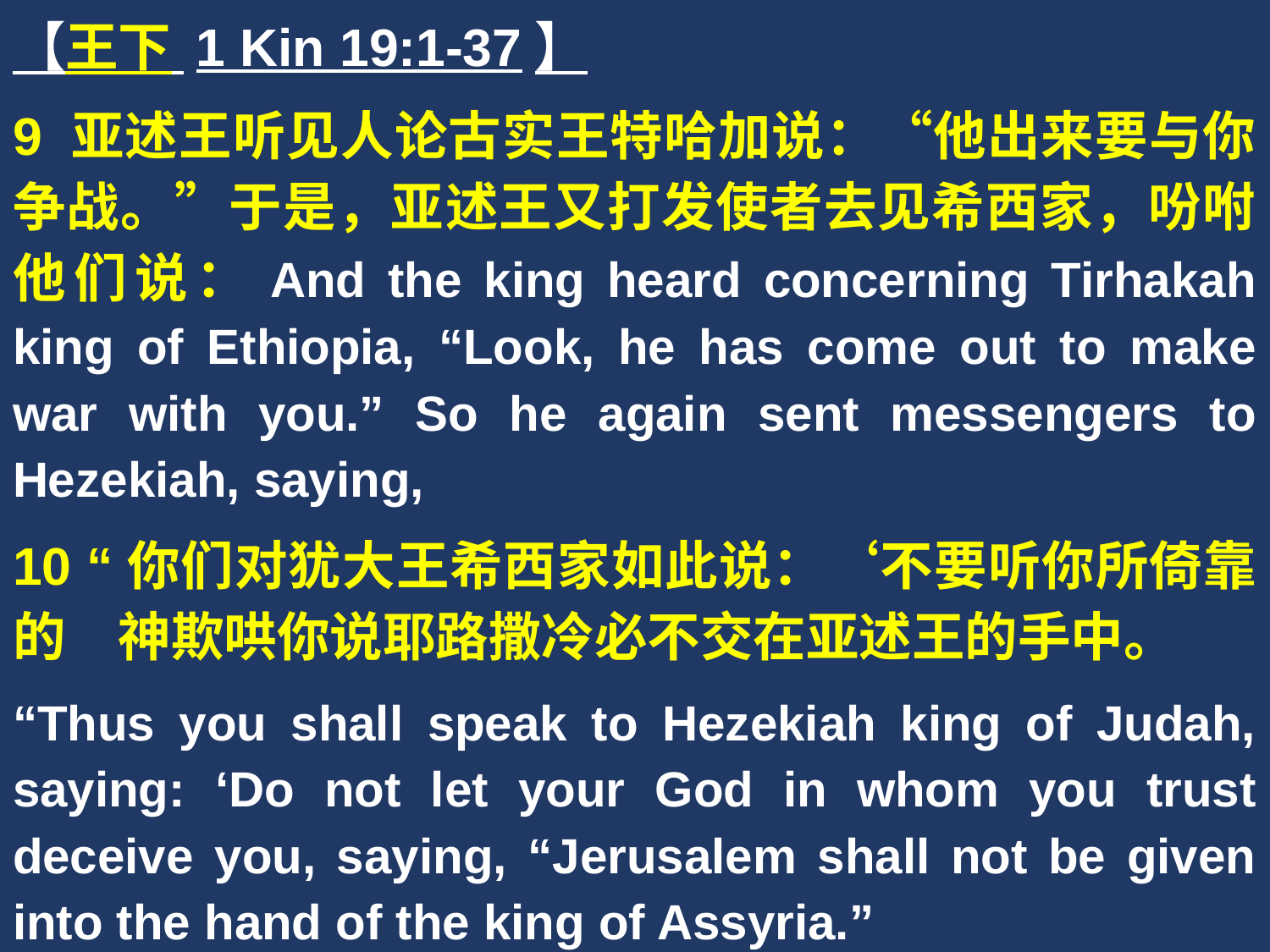

【王下 1 Kin 19:1-37】
9 亚述王听见人论古实王特哈加说：“他出来要与你争战。”于是，亚述王又打发使者去见希西家，吩咐他们说：And the king heard concerning Tirhakah king of Ethiopia, “Look, he has come out to make war with you.” So he again sent messengers to Hezekiah, saying,
10 “你们对犹大王希西家如此说：‘不要听你所倚靠的　神欺哄你说耶路撒冷必不交在亚述王的手中。
“Thus you shall speak to Hezekiah king of Judah, saying: ‘Do not let your God in whom you trust deceive you, saying, “Jerusalem shall not be given into the hand of the king of Assyria.”